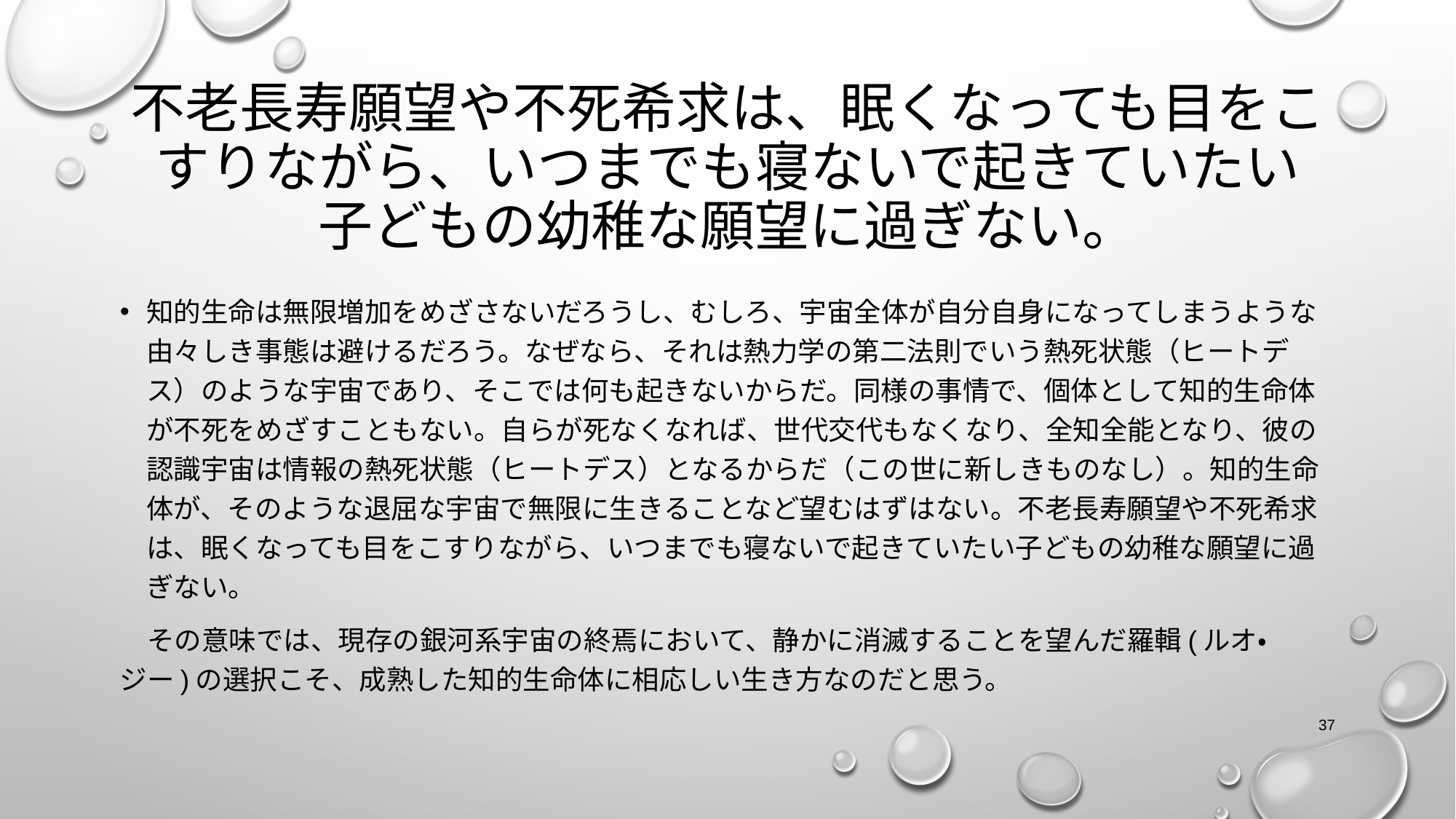

# 不老長寿願望や不死希求は、眠くなっても目をこすりながら、いつまでも寝ないで起きていたい 子どもの幼稚な願望に過ぎない。
知的生命は無限増加をめざさないだろうし、むしろ、宇宙全体が自分自身になってしまうような由々しき事態は避けるだろう。なぜなら、それは熱力学の第二法則でいう熱死状態（ヒートデス）のような宇宙であり、そこでは何も起きないからだ。同様の事情で、個体として知的生命体が不死をめざすこともない。自らが死なくなれば、世代交代もなくなり、全知全能となり、彼の認識宇宙は情報の熱死状態（ヒートデス）となるからだ（この世に新しきものなし）。知的生命体が、そのような退屈な宇宙で無限に生きることなど望むはずはない。不老長寿願望や不死希求は、眠くなっても目をこすりながら、いつまでも寝ないで起きていたい子どもの幼稚な願望に過ぎない。
　その意味では、現存の銀河系宇宙の終焉において、静かに消滅することを望んだ羅輯(ルオ・ジー)の選択こそ、成熟した知的生命体に相応しい生き方なのだと思う。

37